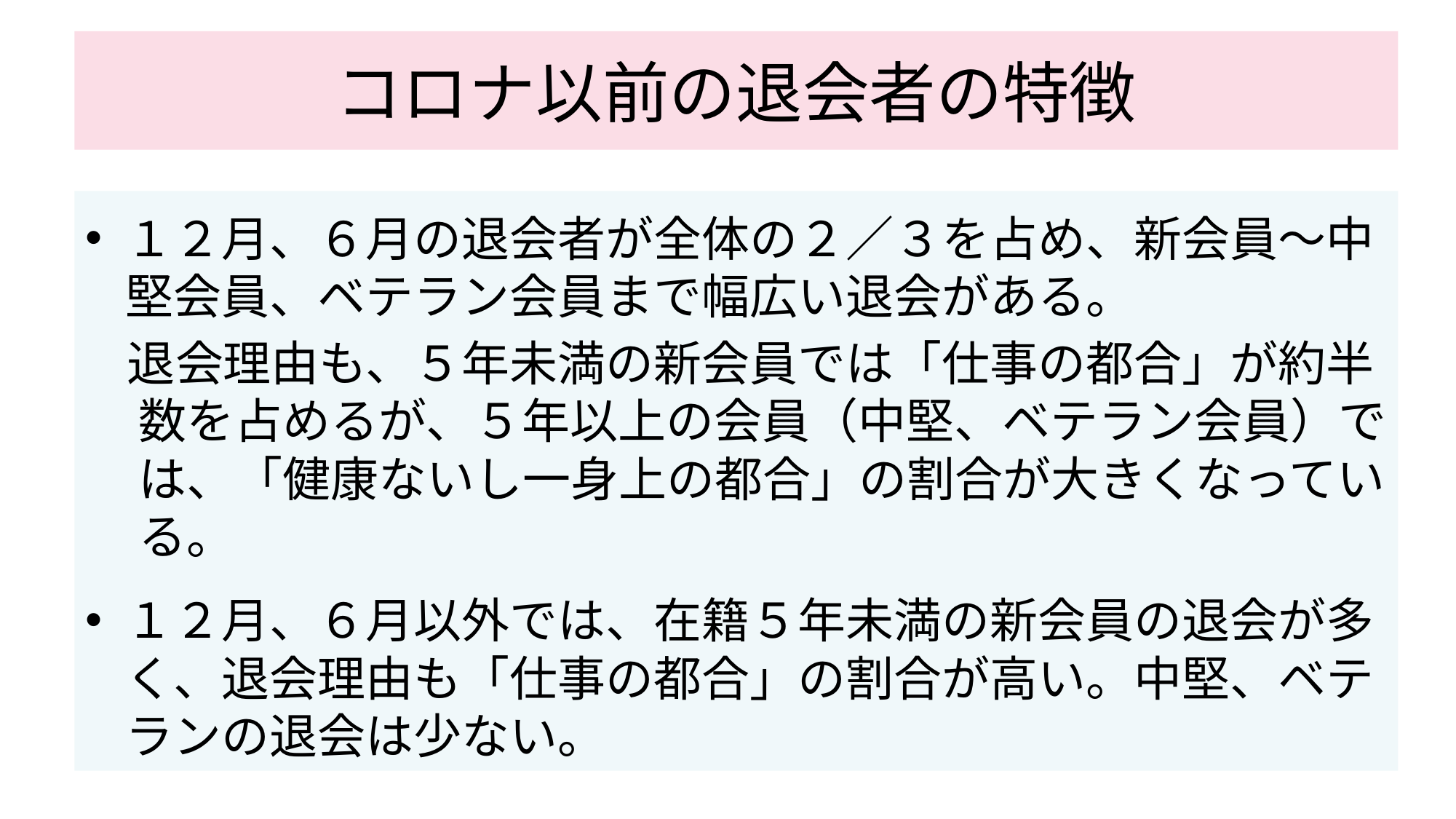

# コロナ以前の退会者の特徴
１２月、６月の退会者が全体の２／３を占め、新会員～中堅会員、ベテラン会員まで幅広い退会がある。
退会理由も、５年未満の新会員では「仕事の都合」が約半数を占めるが、５年以上の会員（中堅、ベテラン会員）では、「健康ないし一身上の都合」の割合が大きくなっている。

１２月、６月以外では、在籍５年未満の新会員の退会が多く、退会理由も「仕事の都合」の割合が高い。中堅、ベテランの退会は少ない。